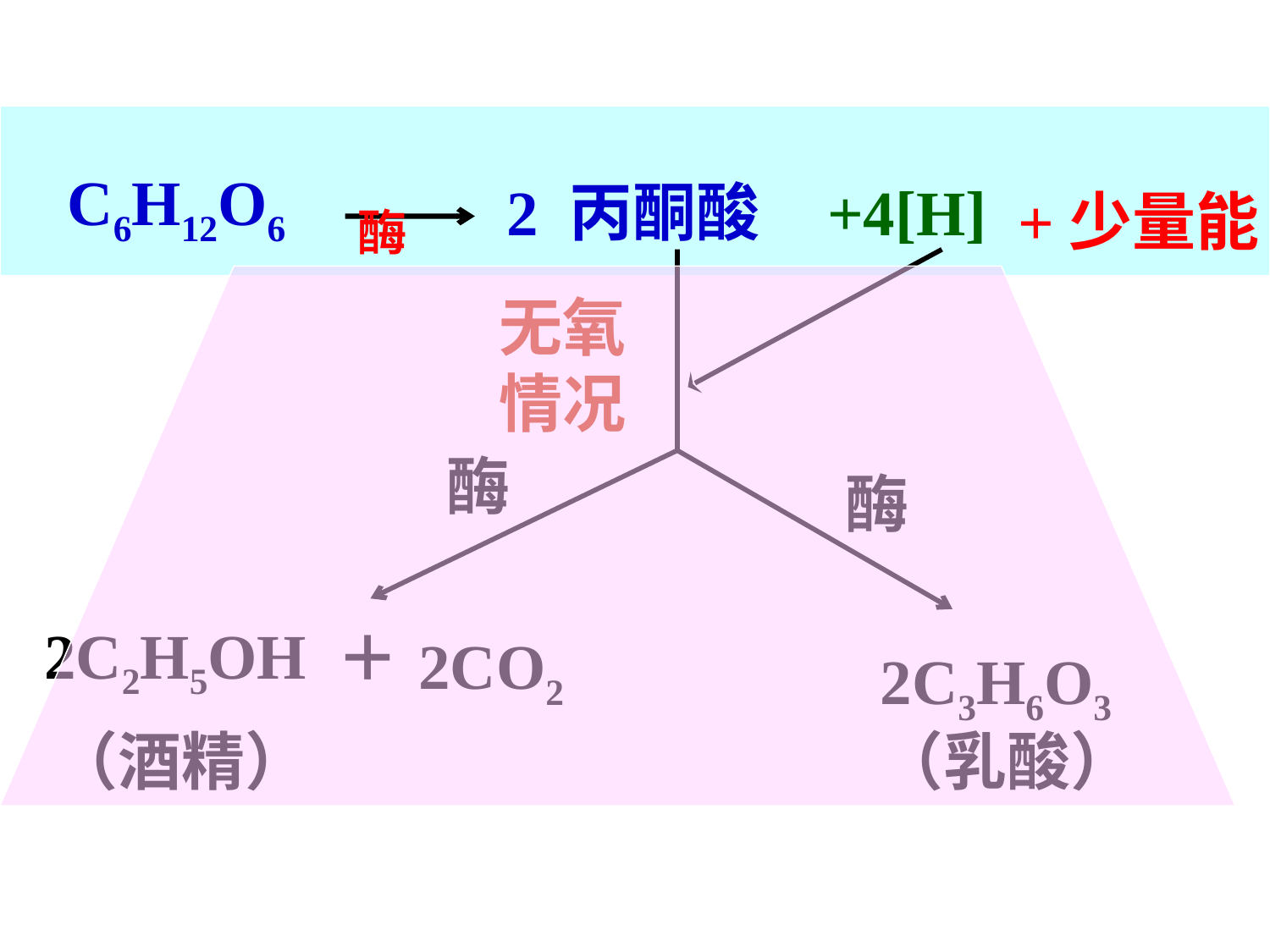

酶
C6H12O6
2 丙酮酸
+4[H]
+少量能

无氧情况

酶

酶

+ 2CO2
2C2H5OH
2C3H6O3
（酒精）
（乳酸）